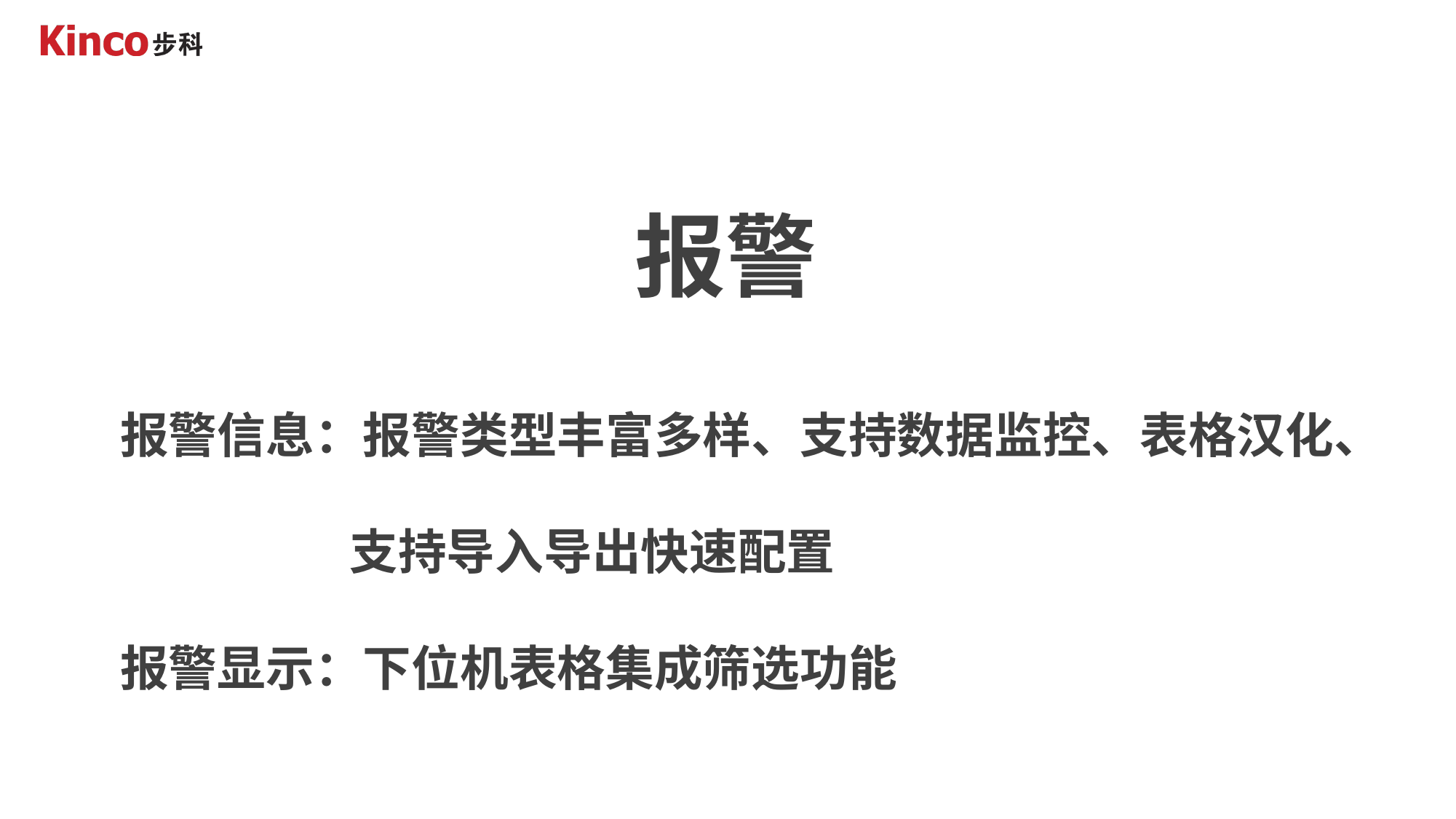

报警
报警信息：报警类型丰富多样、支持数据监控、表格汉化、		 支持导入导出快速配置
报警显示：下位机表格集成筛选功能